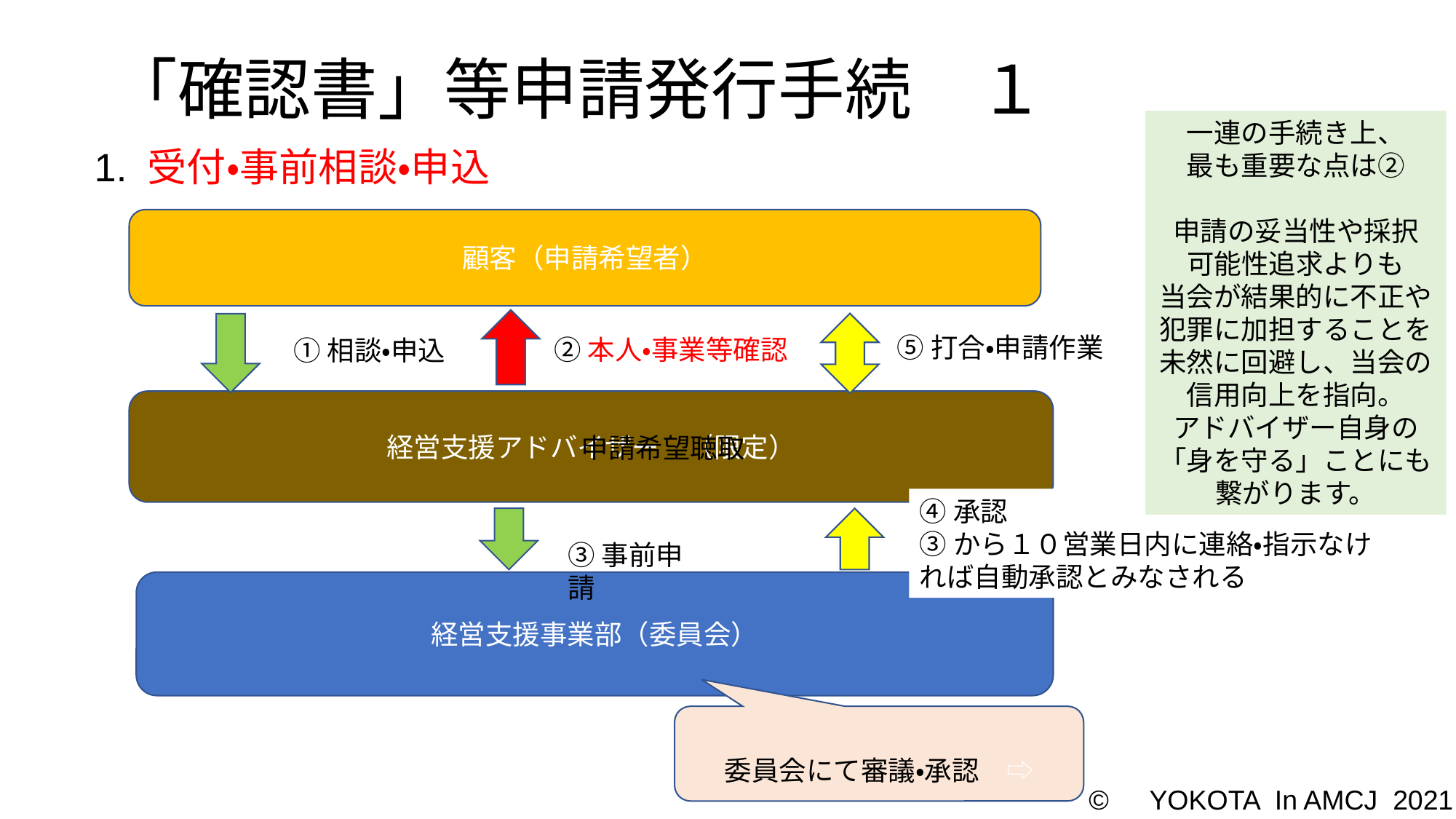

# 「確認書」等申請発行手続　１
一連の手続き上、
最も重要な点は②

申請の妥当性や採択
可能性追求よりも
当会が結果的に不正や犯罪に加担することを未然に回避し、当会の信用向上を指向。
アドバイザー自身の「身を守る」ことにも繋がります。
1. 受付・事前相談・申込
顧客（申請希望者）

⑤打合・申請作業
②本人・事業等確認
　申請希望聴取
①相談・申込
経営支援アドバイザー　（限定）
④承認
③から１０営業日内に連絡・指示なければ自動承認とみなされる

③事前申請
経営支援事業部（委員会）

委員会にて審議・承認　⇨
©　YOKOTA  In AMCJ  2021